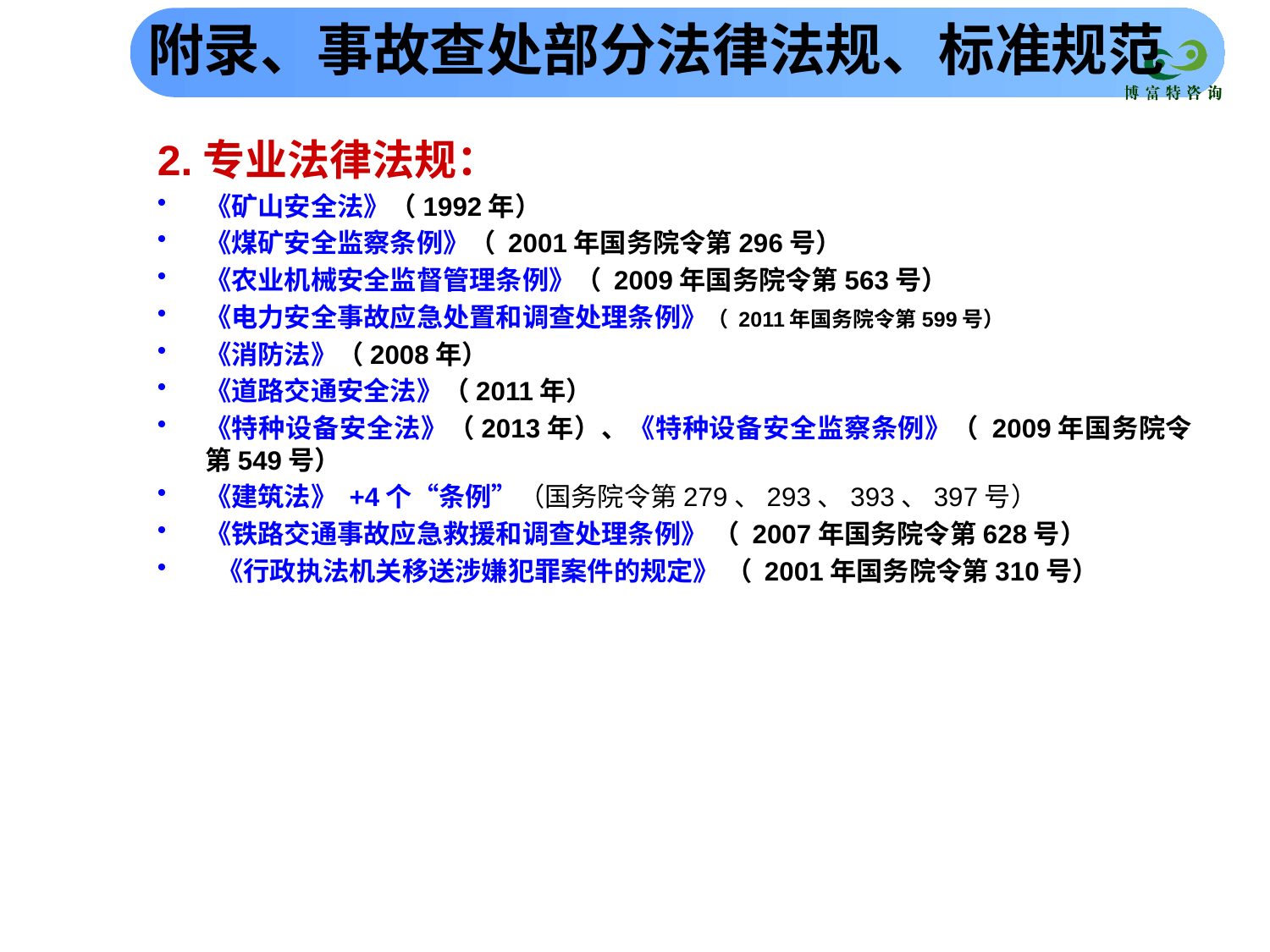

附录、事故查处部分法律法规、标准规范
2.专业法律法规：
《矿山安全法》（1992年）
《煤矿安全监察条例》（ 2001年国务院令第296号）
《农业机械安全监督管理条例》（ 2009年国务院令第563号）
《电力安全事故应急处置和调查处理条例》（ 2011年国务院令第599号）
《消防法》（2008年）
《道路交通安全法》（2011年）
《特种设备安全法》（2013年）、《特种设备安全监察条例》（ 2009年国务院令第549号）
《建筑法》 +4个“条例”（国务院令第279、293、393、397号）
《铁路交通事故应急救援和调查处理条例》 （ 2007年国务院令第628号）
 《行政执法机关移送涉嫌犯罪案件的规定》 （ 2001年国务院令第310号）